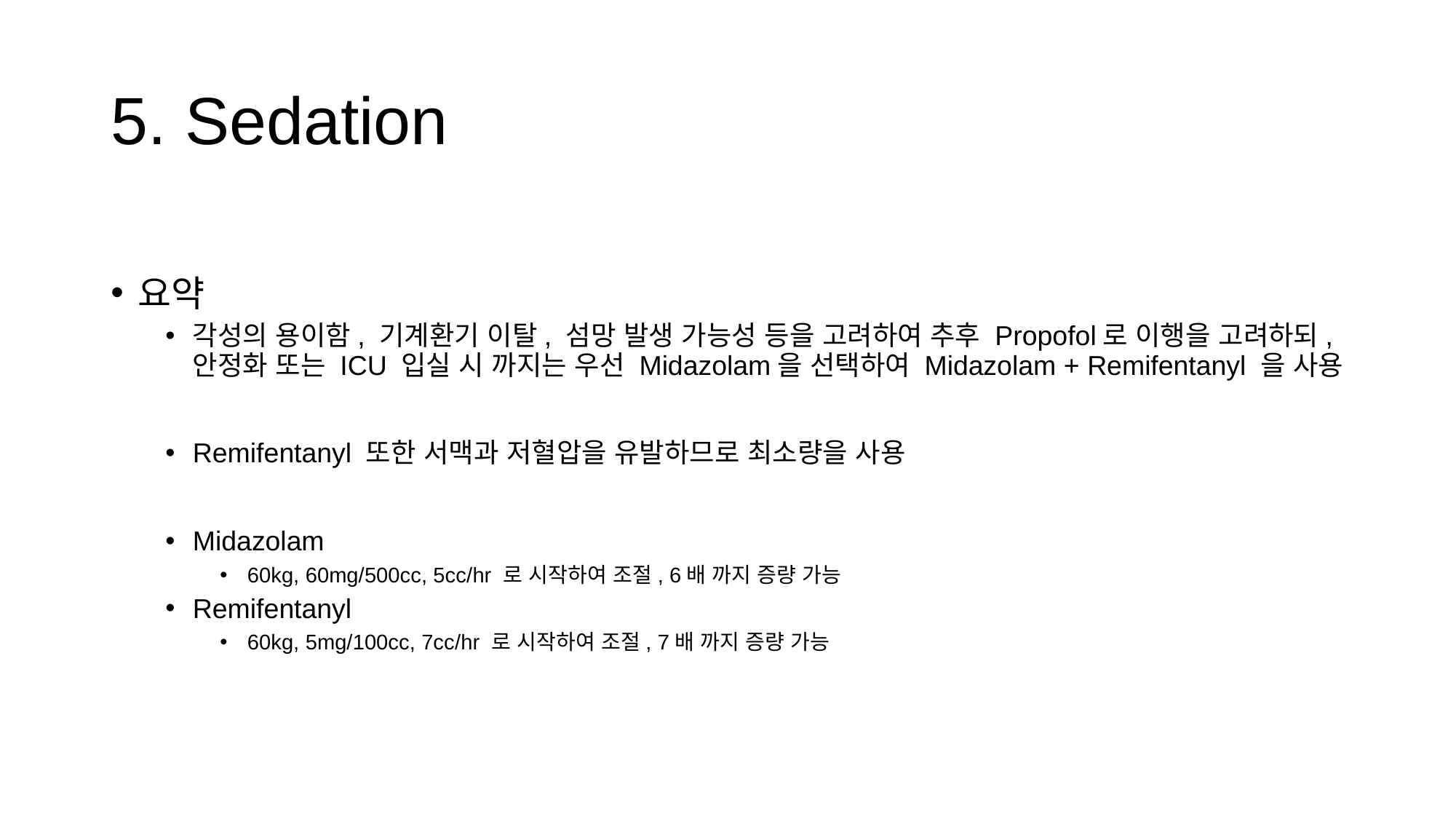

# 5. Sedation

요약
각성의 용이함, 기계환기 이탈, 섬망 발생 가능성 등을 고려하여 추후 Propofol로 이행을 고려하되, 안정화 또는 ICU 입실 시 까지는 우선 Midazolam을 선택하여 Midazolam + Remifentanyl 을 사용

Remifentanyl 또한 서맥과 저혈압을 유발하므로 최소량을 사용

Midazolam
60kg, 60mg/500cc, 5cc/hr 로 시작하여 조절, 6배 까지 증량 가능
Remifentanyl
60kg, 5mg/100cc, 7cc/hr 로 시작하여 조절, 7배 까지 증량 가능